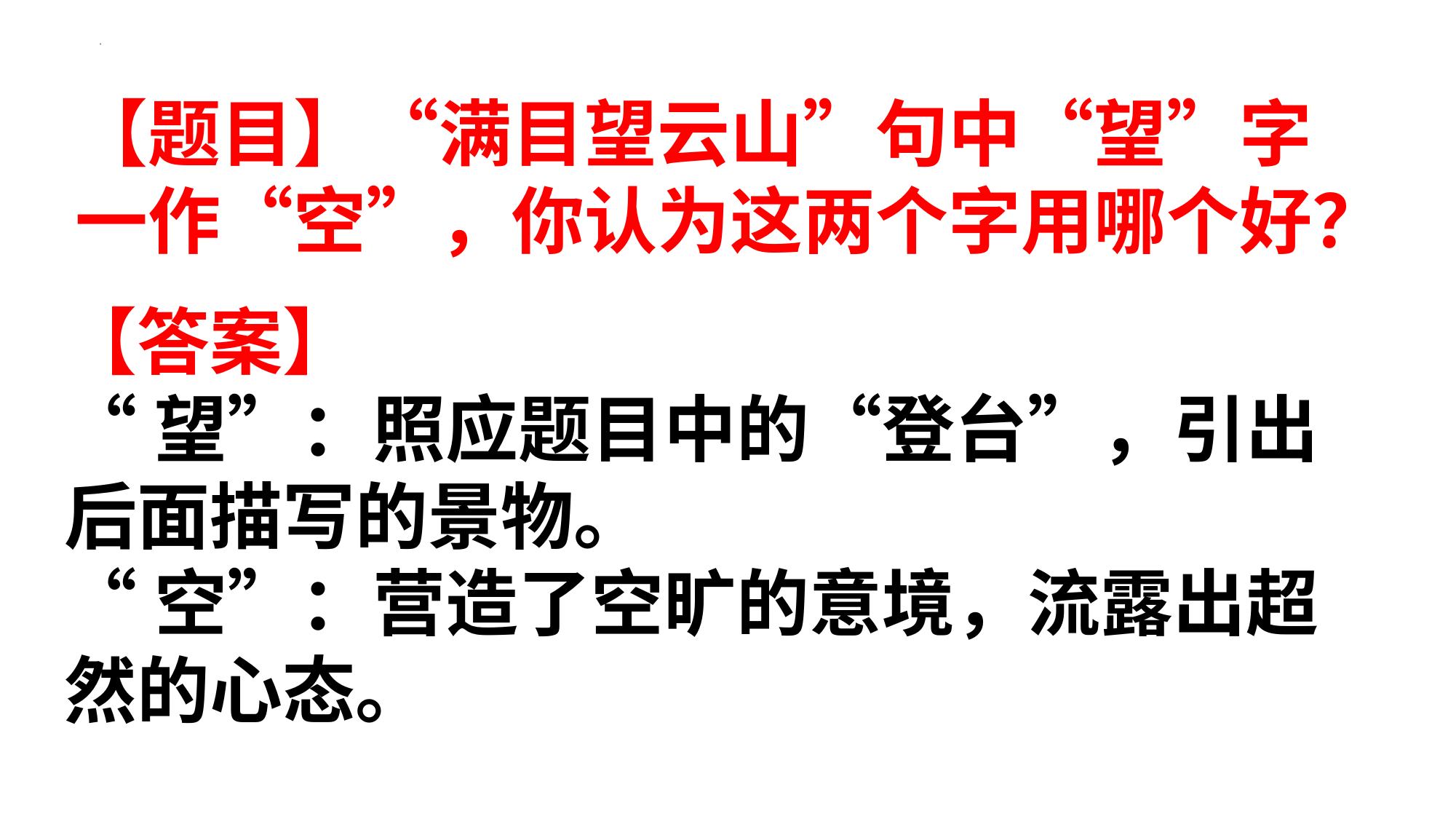

【题目】“满目望云山”句中“望”字一作“空”，你认为这两个字用哪个好？
【答案】
“望”：照应题目中的“登台”，引出后面描写的景物。
“空”：营造了空旷的意境，流露出超然的心态。